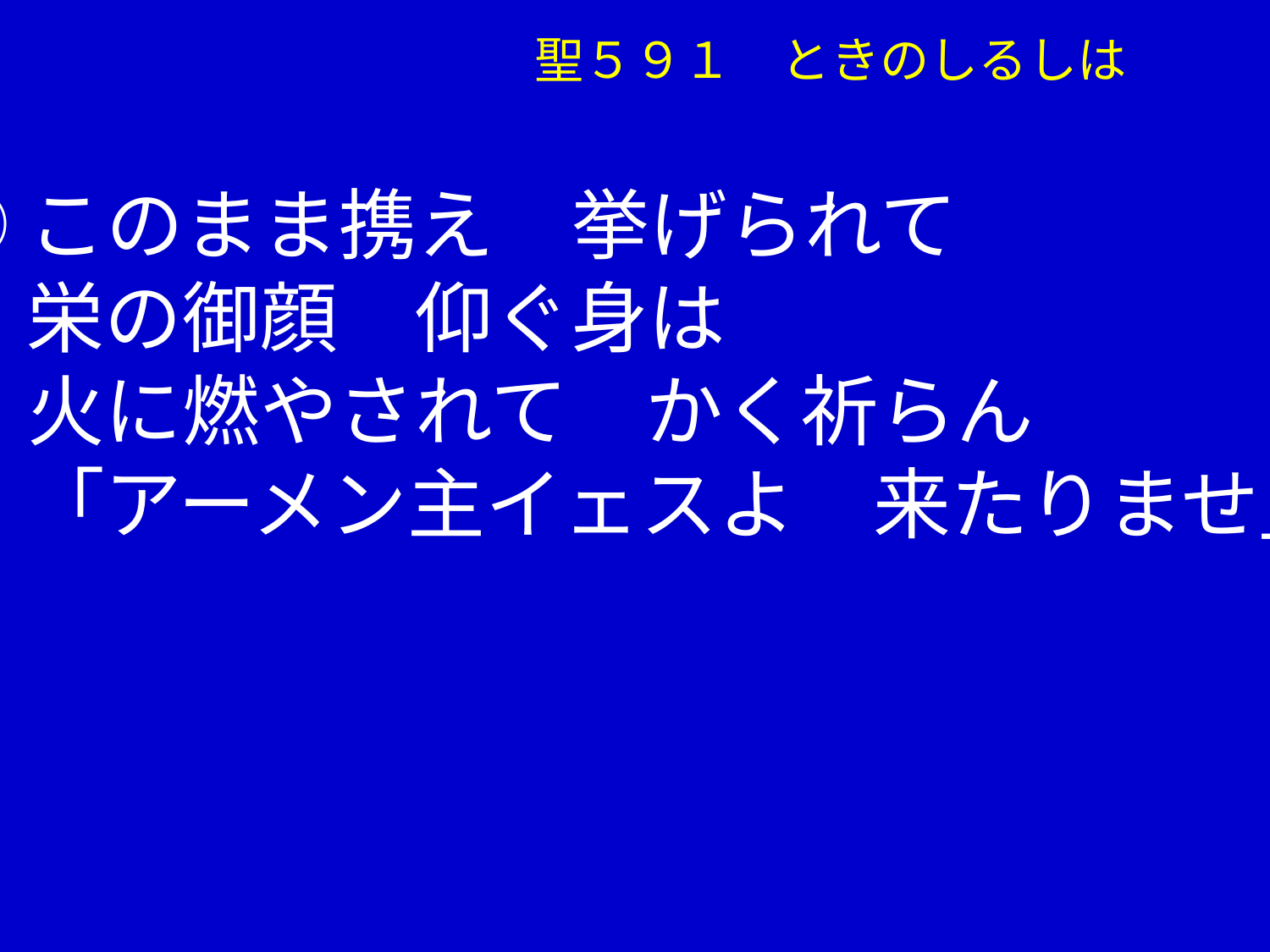

聖５９１　ときのしるしは
②このまま携え　挙げられて
　 栄の御顔　仰ぐ身は
　 火に燃やされて　かく祈らん
　 「アーメン主イェスよ　来たりませ」